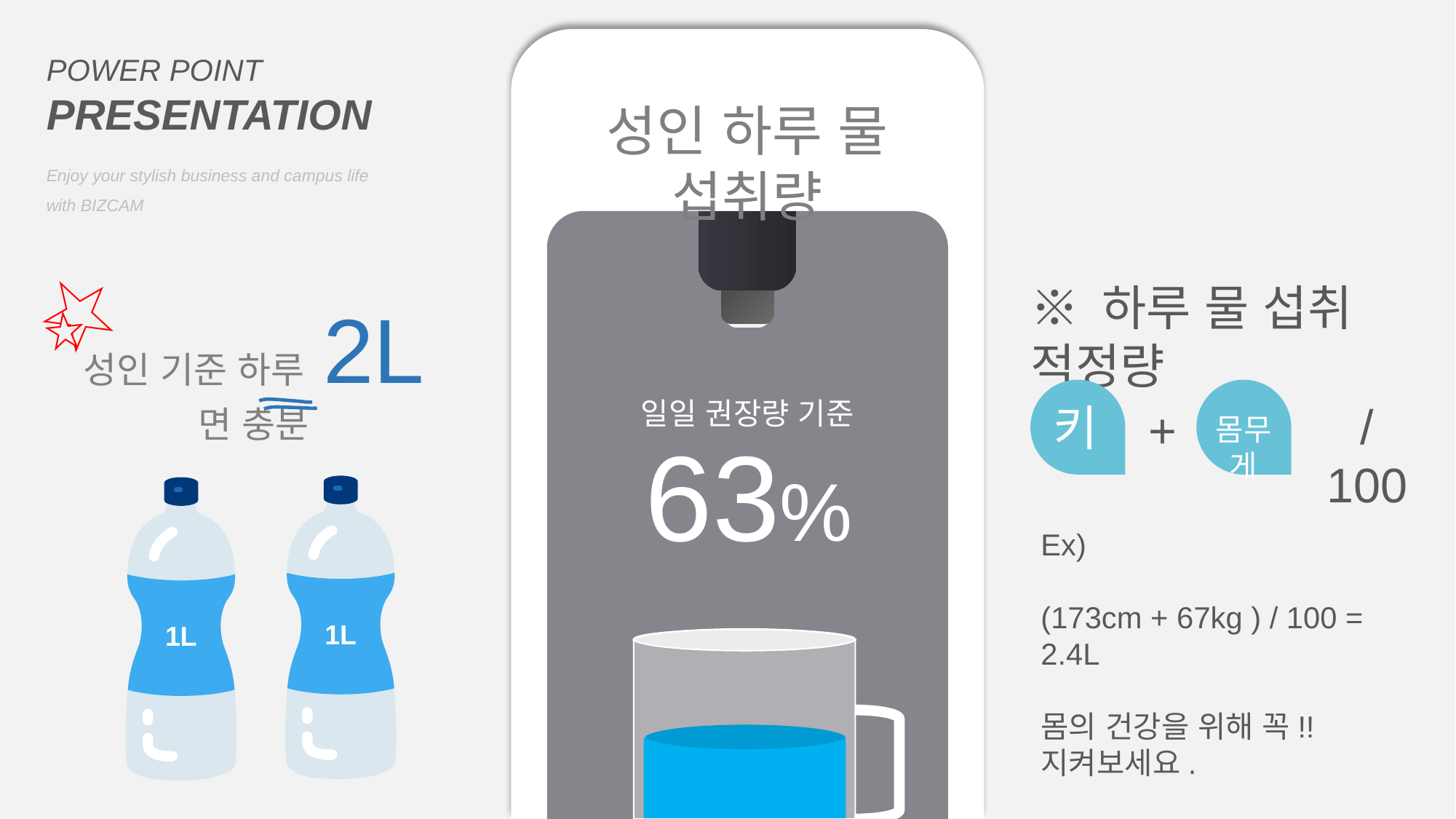

POWER POINT PRESENTATION

Enjoy your stylish business and campus life
with BIZCAM
성인 하루 물 섭취량

※ 하루 물 섭취 적정량

성인 기준 하루 2L 면 충분

일일 권장량 기준
/ 100
키
+

몸무게

63%

1L

1L

Ex)

(173cm + 67kg ) / 100 = 2.4L

몸의 건강을 위해 꼭!! 지켜보세요.

단, 내가 너무 갈증을 자주 느끼며 물을 많이 마실 때에는 다른 질환을 의심해보세요.